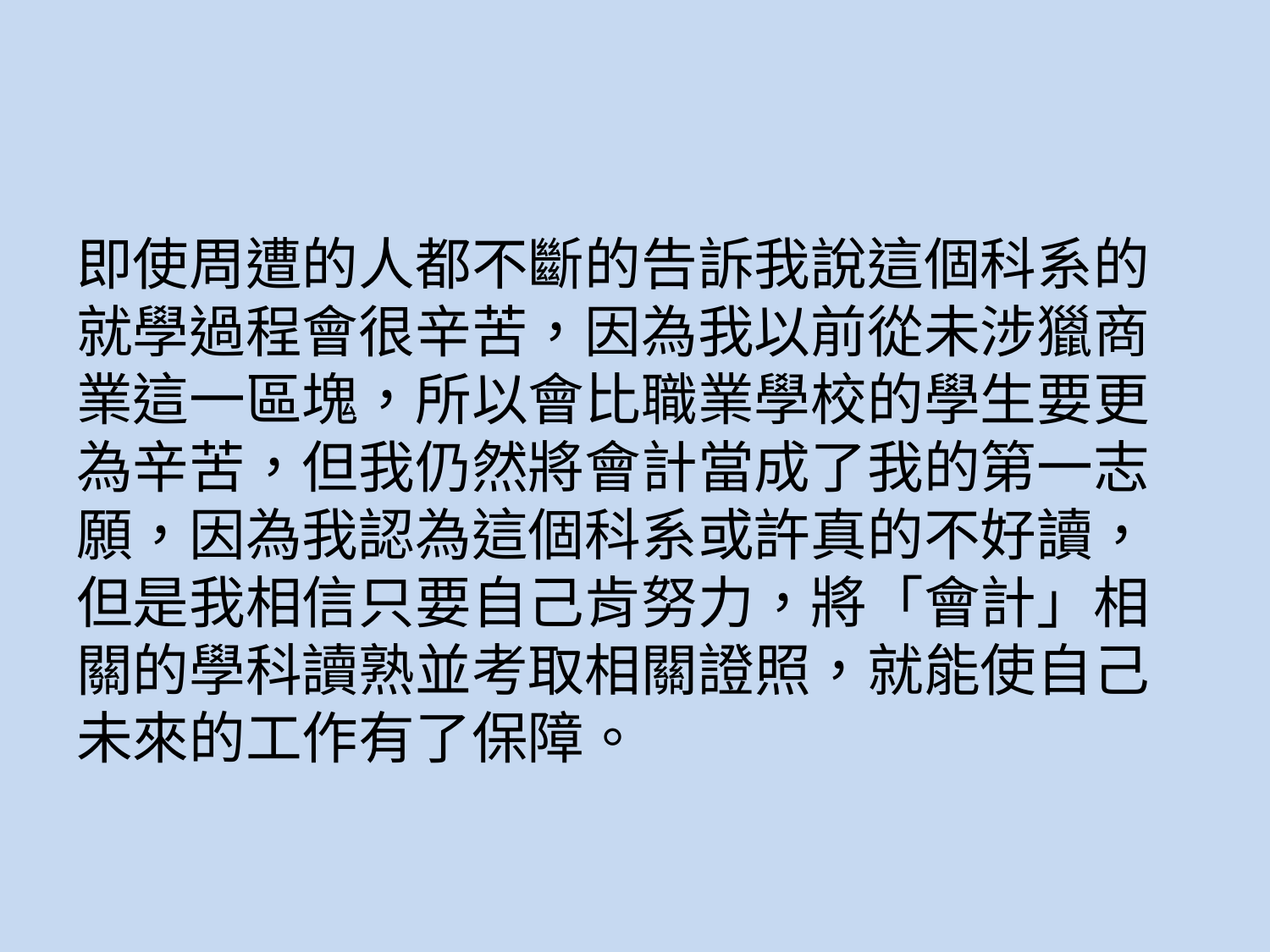

#
即使周遭的人都不斷的告訴我說這個科系的就學過程會很辛苦，因為我以前從未涉獵商業這一區塊，所以會比職業學校的學生要更為辛苦，但我仍然將會計當成了我的第一志願，因為我認為這個科系或許真的不好讀，但是我相信只要自己肯努力，將「會計」相關的學科讀熟並考取相關證照，就能使自己未來的工作有了保障。